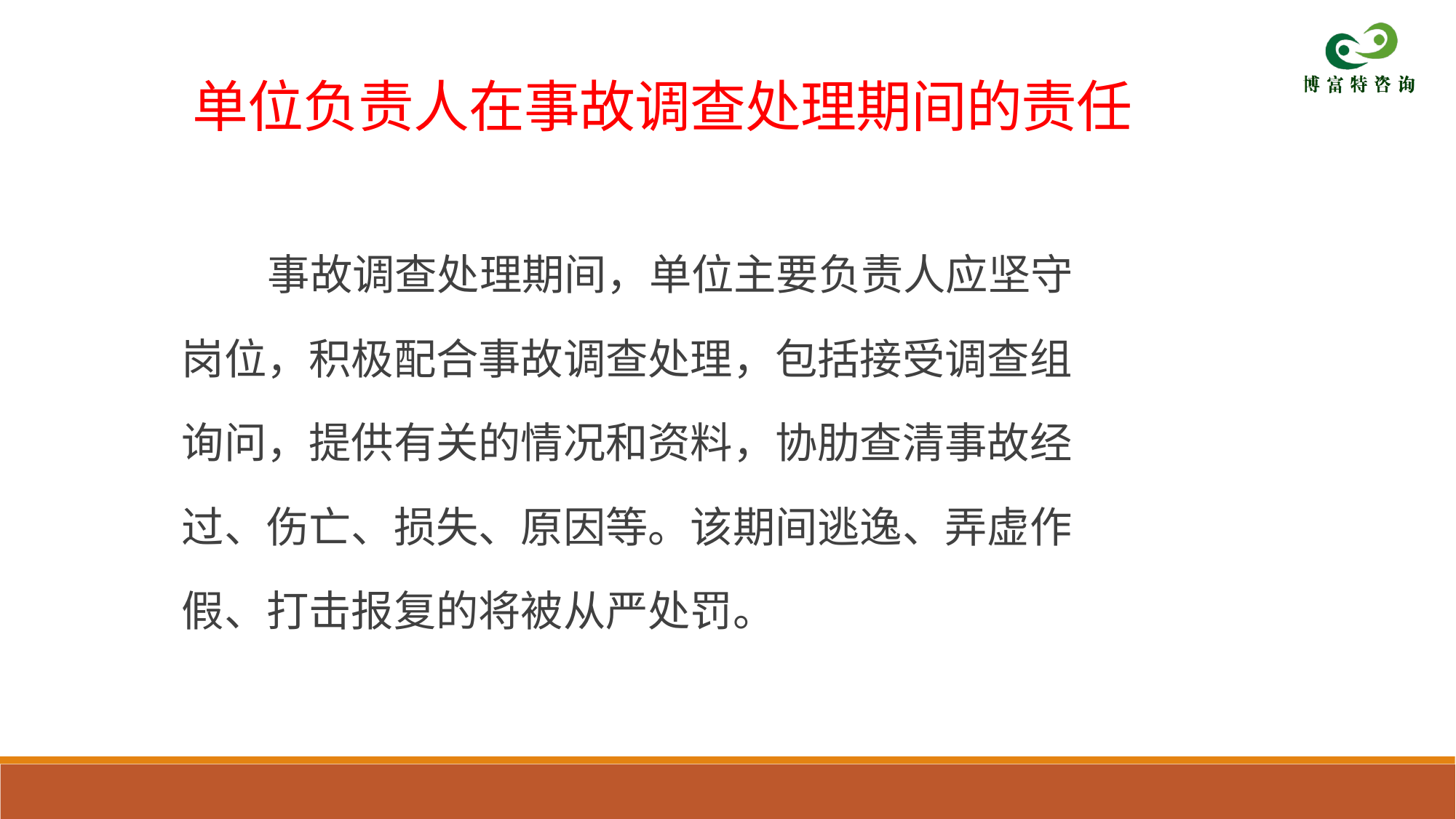

单位负责人在事故调查处理期间的责任
        事故调查处理期间，单位主要负责人应坚守岗位，积极配合事故调查处理，包括接受调查组询问，提供有关的情况和资料，协肋查清事故经过、伤亡、损失、原因等。该期间逃逸、弄虚作假、打击报复的将被从严处罚。